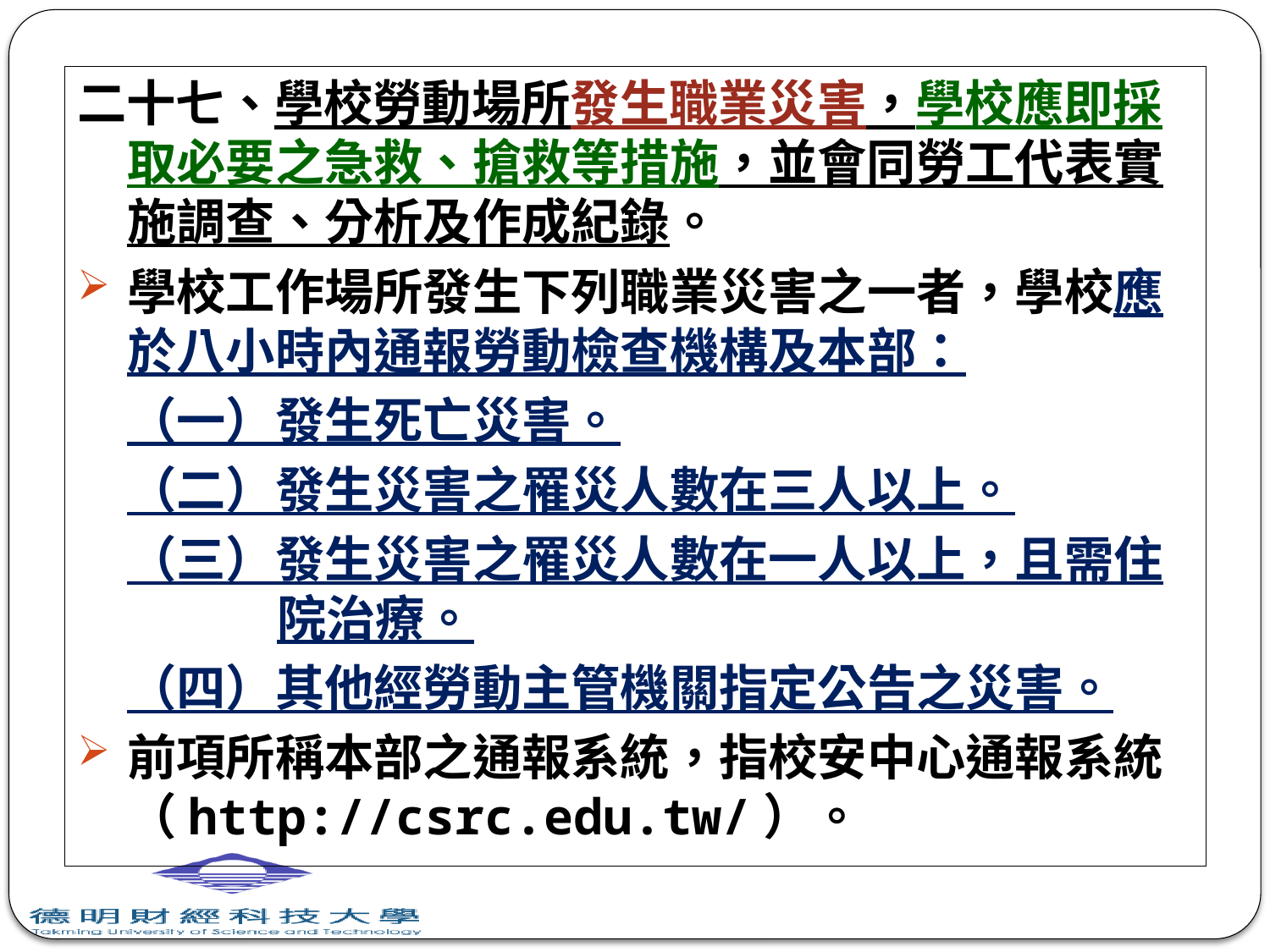

二十七、學校勞動場所發生職業災害，學校應即採取必要之急救、搶救等措施，並會同勞工代表實施調查、分析及作成紀錄。
學校工作場所發生下列職業災害之一者，學校應於八小時內通報勞動檢查機構及本部：
（一）發生死亡災害。
（二）發生災害之罹災人數在三人以上。
（三）發生災害之罹災人數在一人以上，且需住院治療。
（四）其他經勞動主管機關指定公告之災害。
前項所稱本部之通報系統，指校安中心通報系統（http://csrc.edu.tw/）。